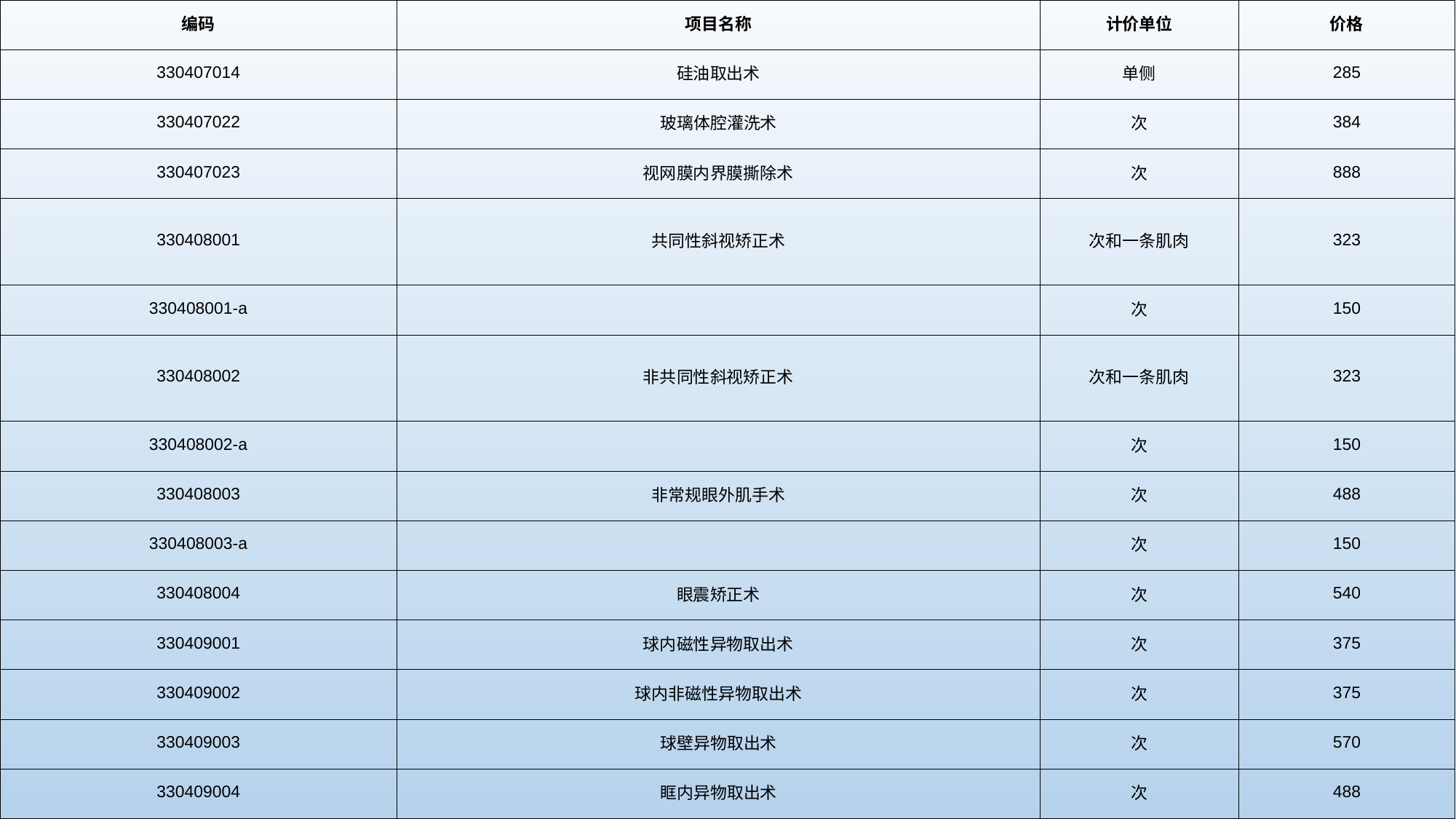

| 编码 | 项目名称 | 计价单位 | 价格 |
| --- | --- | --- | --- |
| 330407014 | 硅油取出术 | 单侧 | 285 |
| 330407022 | 玻璃体腔灌洗术 | 次 | 384 |
| 330407023 | 视网膜内界膜撕除术 | 次 | 888 |
| 330408001 | 共同性斜视矫正术 | 次和一条肌肉 | 323 |
| 330408001-a |  | 次 | 150 |
| 330408002 | 非共同性斜视矫正术 | 次和一条肌肉 | 323 |
| 330408002-a |  | 次 | 150 |
| 330408003 | 非常规眼外肌手术 | 次 | 488 |
| 330408003-a |  | 次 | 150 |
| 330408004 | 眼震矫正术 | 次 | 540 |
| 330409001 | 球内磁性异物取出术 | 次 | 375 |
| 330409002 | 球内非磁性异物取出术 | 次 | 375 |
| 330409003 | 球壁异物取出术 | 次 | 570 |
| 330409004 | 眶内异物取出术 | 次 | 488 |